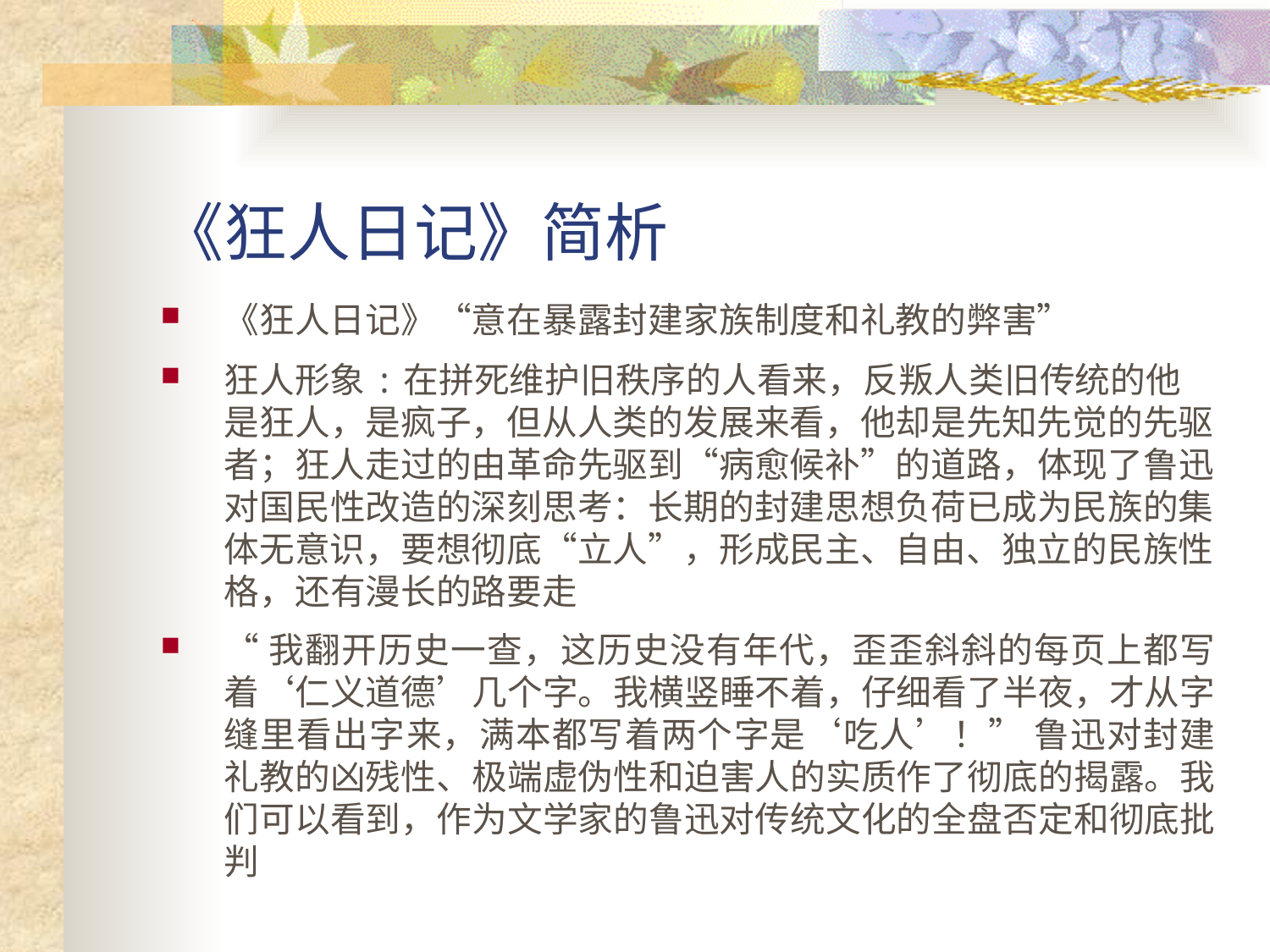

# 《狂人日记》简析
《狂人日记》“意在暴露封建家族制度和礼教的弊害”
狂人形象:在拼死维护旧秩序的人看来，反叛人类旧传统的他是狂人，是疯子，但从人类的发展来看，他却是先知先觉的先驱者；狂人走过的由革命先驱到“病愈候补”的道路，体现了鲁迅对国民性改造的深刻思考：长期的封建思想负荷已成为民族的集体无意识，要想彻底“立人”，形成民主、自由、独立的民族性格，还有漫长的路要走
“我翻开历史一查，这历史没有年代，歪歪斜斜的每页上都写着‘仁义道德’几个字。我横竖睡不着，仔细看了半夜，才从字缝里看出字来，满本都写着两个字是‘吃人’！” 鲁迅对封建礼教的凶残性、极端虚伪性和迫害人的实质作了彻底的揭露。我们可以看到，作为文学家的鲁迅对传统文化的全盘否定和彻底批判